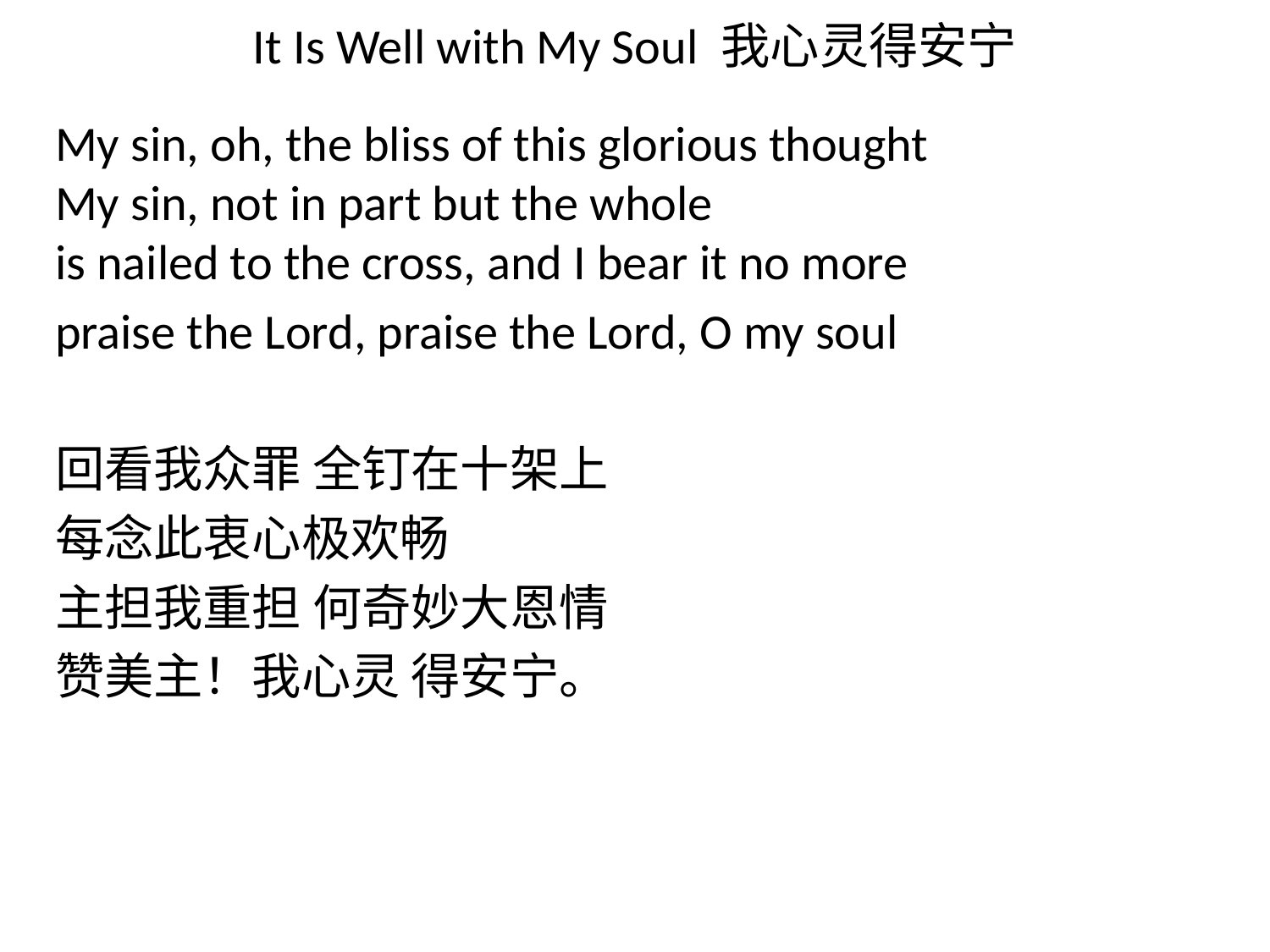

# It Is Well with My Soul 我心灵得安宁
My sin, oh, the bliss of this glorious thought
My sin, not in part but the whole
is nailed to the cross, and I bear it no more
praise the Lord, praise the Lord, O my soul

回看我众罪 全钉在十架上
每念此衷心极欢畅
主担我重担 何奇妙大恩情
赞美主！我心灵 得安宁。